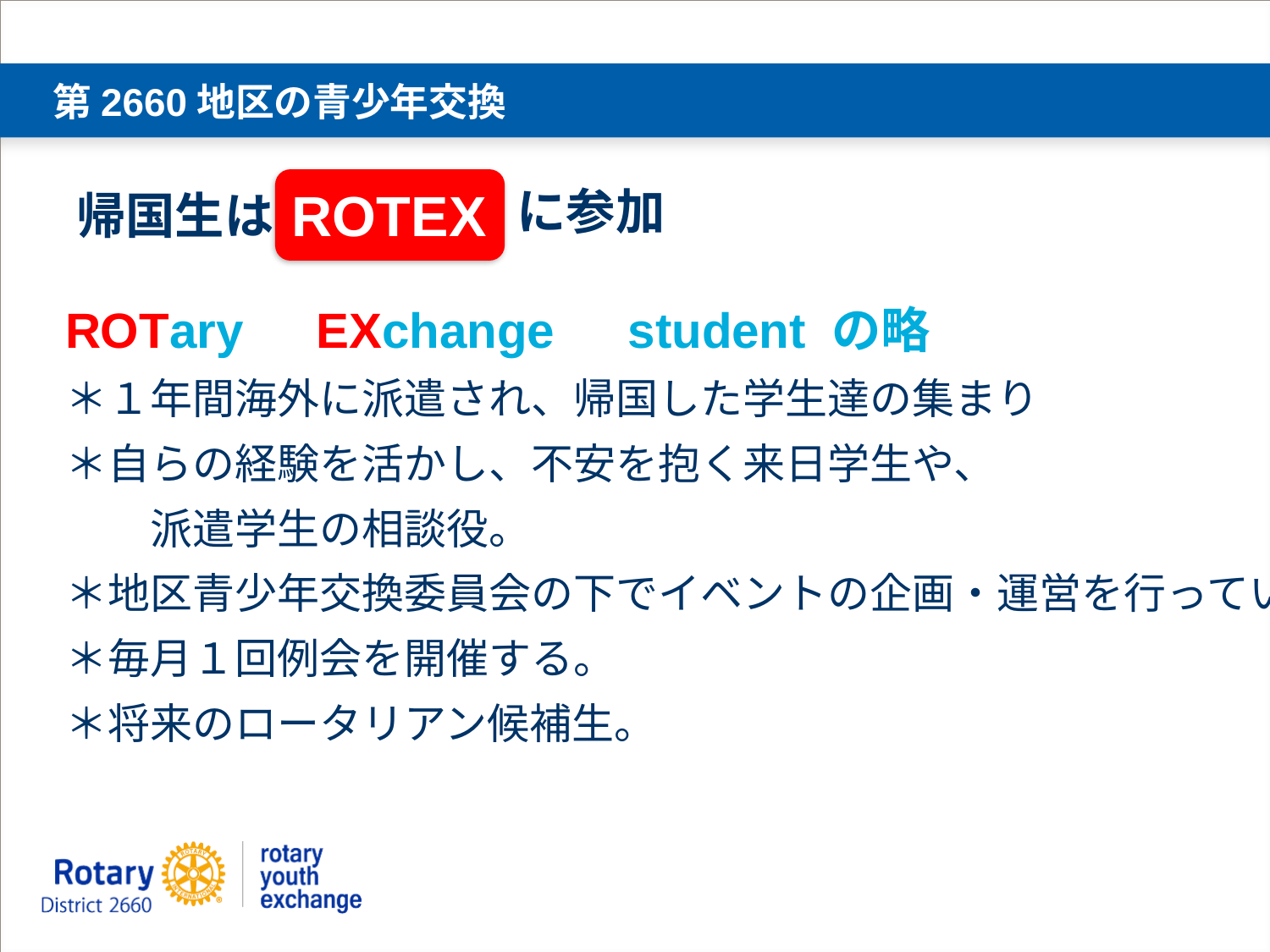

# 第2660地区の青少年交換

ROTEX
に参加
帰国生は

ROTary　EXchange　student の略
＊１年間海外に派遣され、帰国した学生達の集まり
＊自らの経験を活かし、不安を抱く来日学生や、
　　派遣学生の相談役。
＊地区青少年交換委員会の下でイベントの企画・運営を行っている。
＊毎月１回例会を開催する。
＊将来のロータリアン候補生。
あ